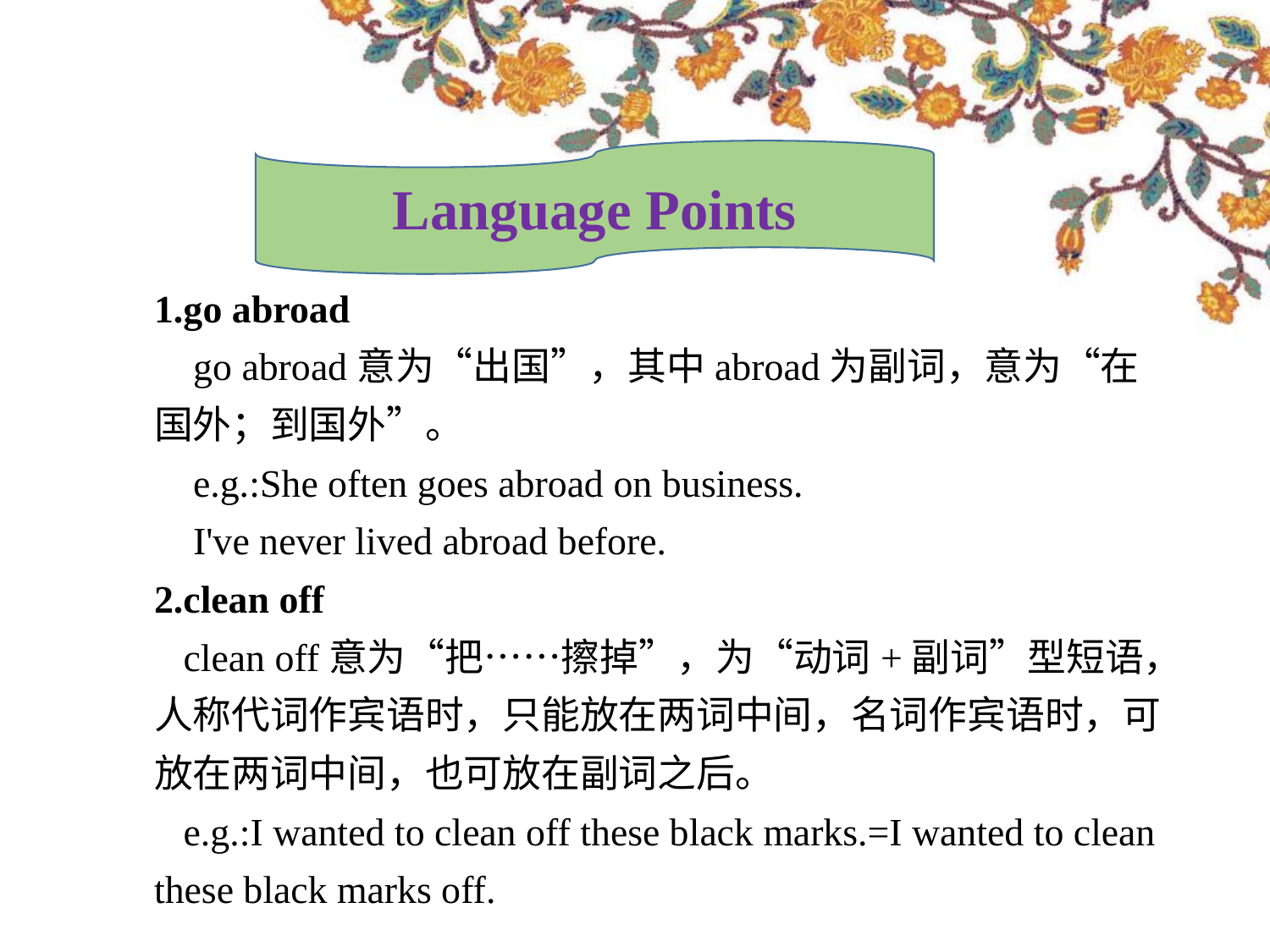

Language Points
1.go abroad
    go abroad意为“出国”，其中abroad为副词，意为“在国外；到国外”。
    e.g.:She often goes abroad on business.
    I've never lived abroad before.
2.clean off
   clean off意为“把……擦掉”，为“动词+副词”型短语，人称代词作宾语时，只能放在两词中间，名词作宾语时，可放在两词中间，也可放在副词之后。
   e.g.:I wanted to clean off these black marks.=I wanted to clean these black marks off.